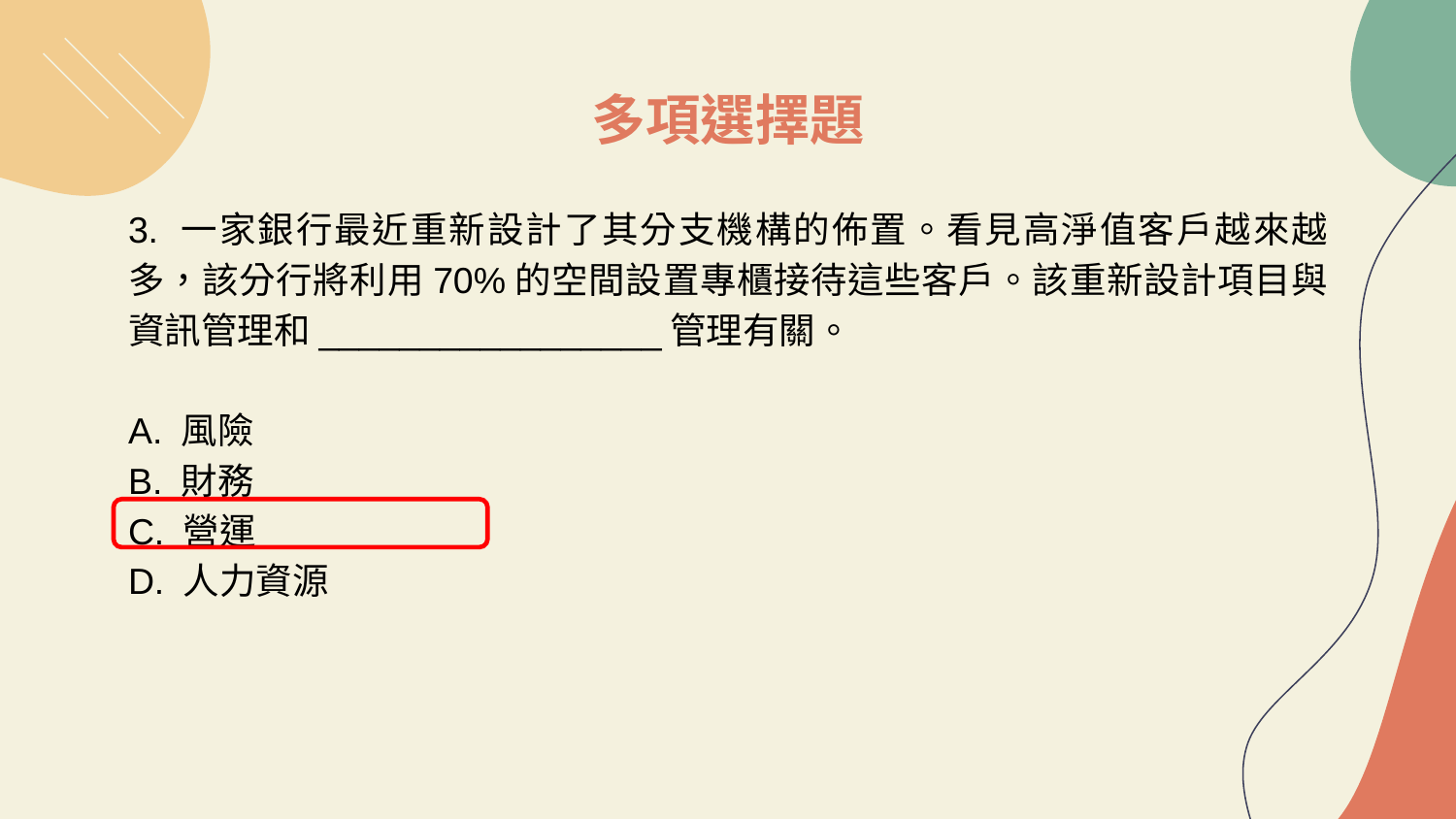

# 多項選擇題
3. 一家銀行最近重新設計了其分支機構的佈置。看見高淨值客戶越來越多，該分行將利用70%的空間設置專櫃接待這些客戶。該重新設計項目與資訊管理和_________________管理有關。

A. 風險
B. 財務
C. 營運
D. 人力資源